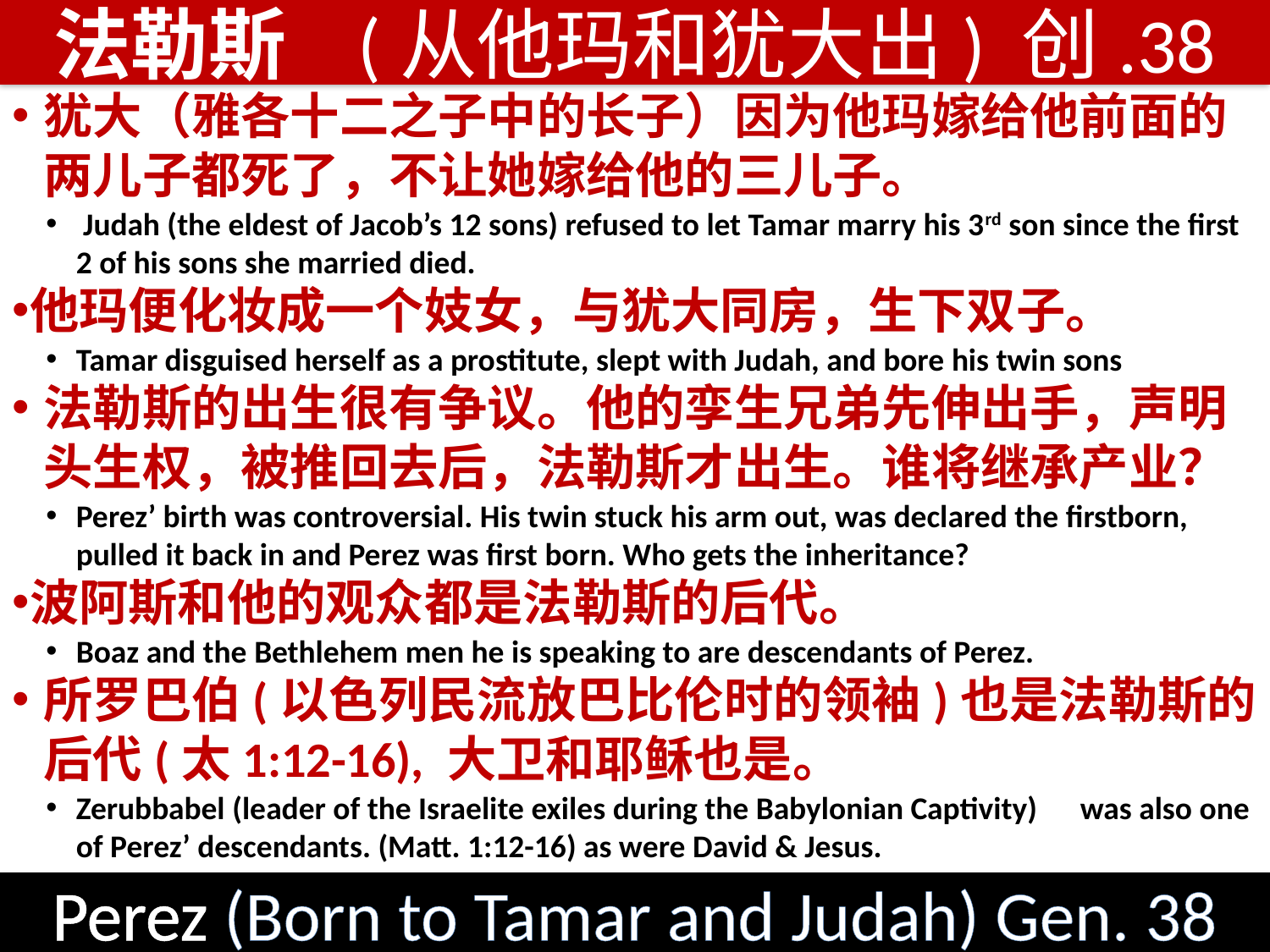

法勒斯   (从他玛和犹大出) 创.38
犹大（雅各十二之子中的长子）因为他玛嫁给他前面的两儿子都死了，不让她嫁给他的三儿子。
 Judah (the eldest of Jacob’s 12 sons) refused to let Tamar marry his 3rd son since the first 2 of his sons she married died.
他玛便化妆成一个妓女，与犹大同房，生下双子。
Tamar disguised herself as a prostitute, slept with Judah, and bore his twin sons
法勒斯的出生很有争议。他的孪生兄弟先伸出手，声明头生权，被推回去后，法勒斯才出生。谁将继承产业？
Perez’ birth was controversial. His twin stuck his arm out, was declared the firstborn, pulled it back in and Perez was first born. Who gets the inheritance?
波阿斯和他的观众都是法勒斯的后代。
Boaz and the Bethlehem men he is speaking to are descendants of Perez.
所罗巴伯(以色列民流放巴比伦时的领袖)也是法勒斯的后代(太1:12-16), 大卫和耶稣也是。
Zerubbabel (leader of the Israelite exiles during the Babylonian Captivity)      was also one of Perez’ descendants. (Matt. 1:12-16) as were David & Jesus.
Perez (Born to Tamar and Judah) Gen. 38